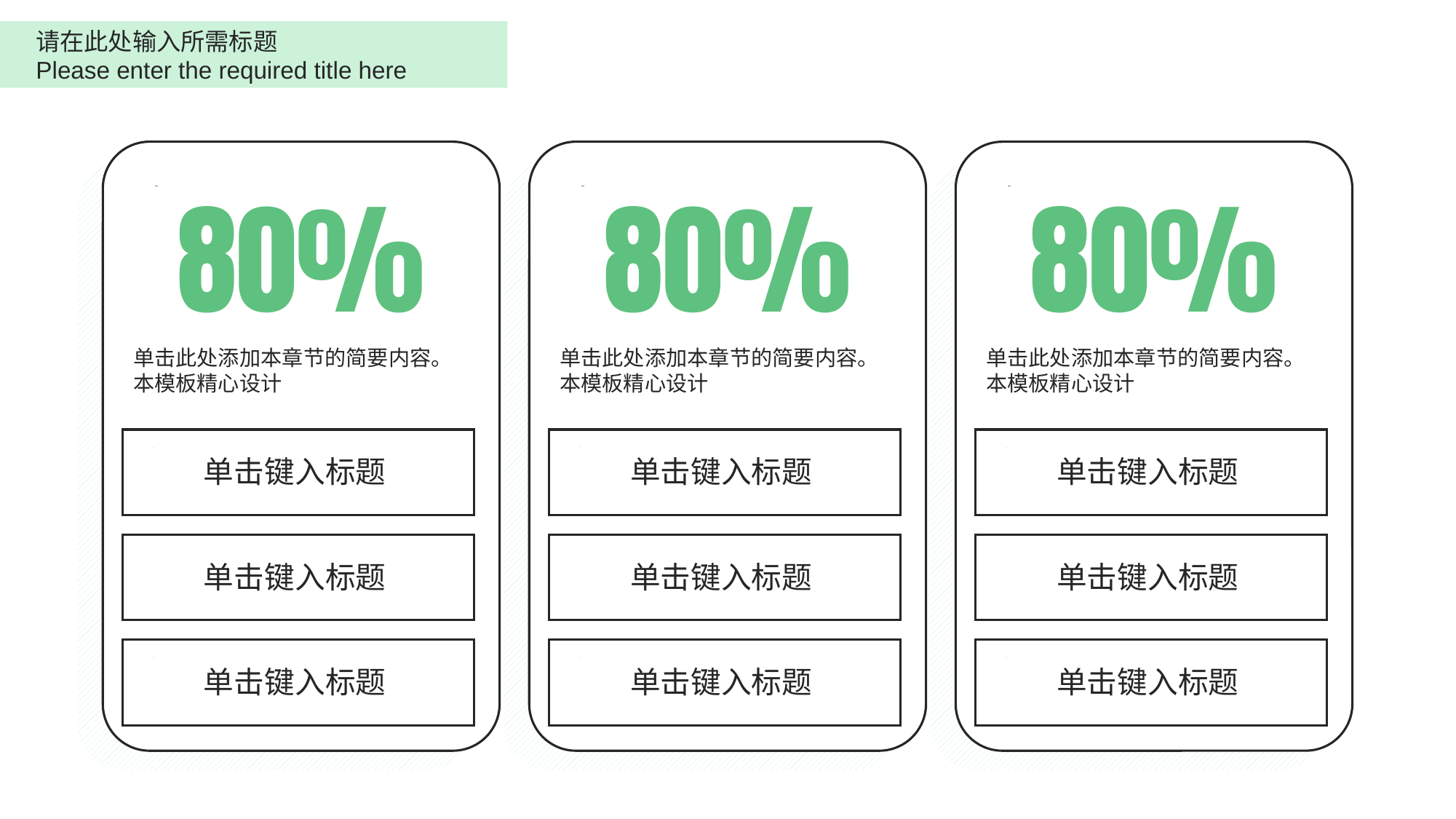

请在此处输入所需标题
Please enter the required title here

80%
80%
80%
单击此处添加本章节的简要内容。本模板精心设计
单击此处添加本章节的简要内容。本模板精心设计
单击此处添加本章节的简要内容。本模板精心设计

单击键入标题
单击键入标题
单击键入标题

单击键入标题
单击键入标题
单击键入标题

单击键入标题
单击键入标题
单击键入标题